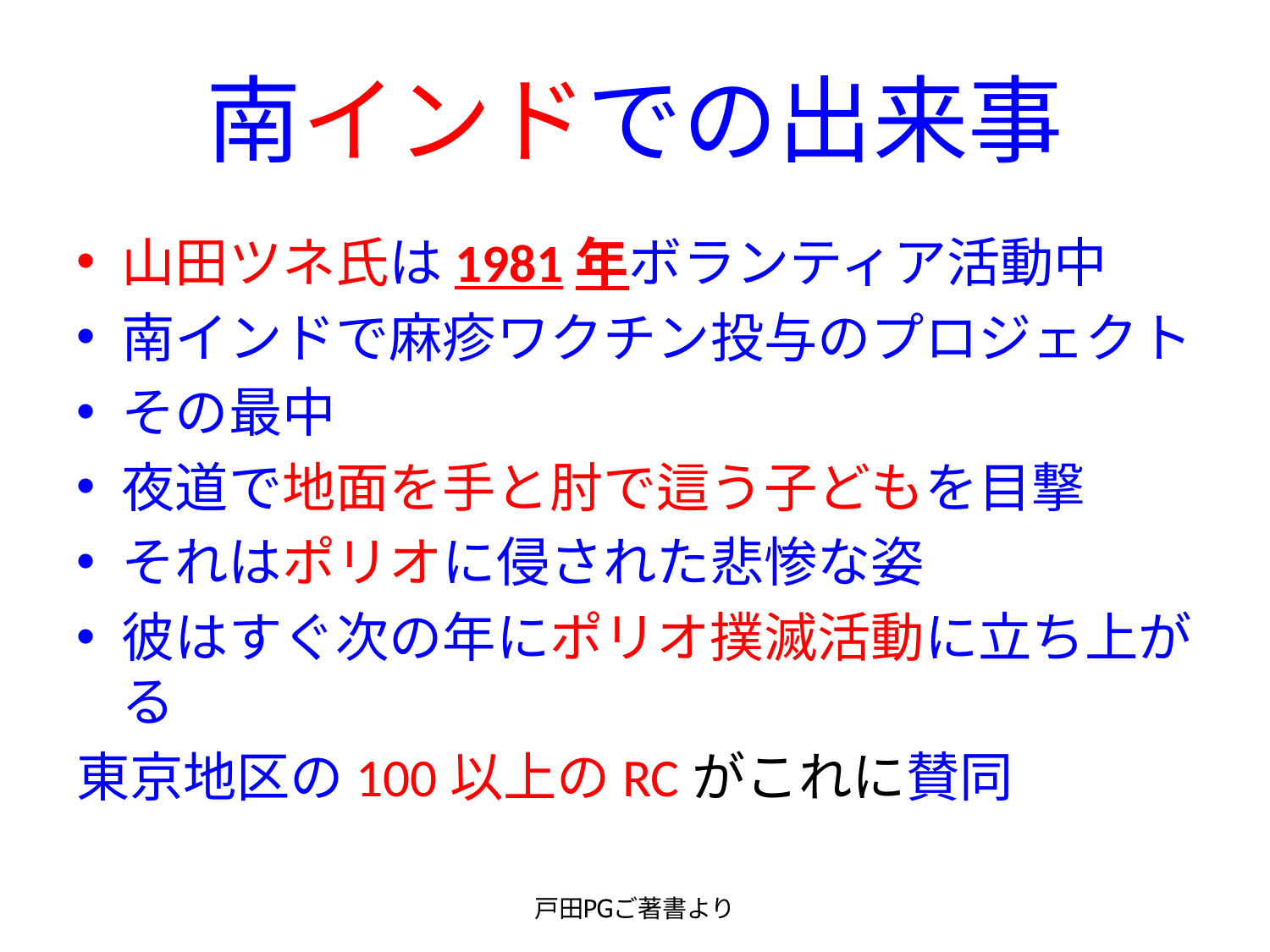

# 南インドでの出来事
山田ツネ氏は1981年ボランティア活動中
南インドで麻疹ワクチン投与のプロジェクト
その最中
夜道で地面を手と肘で這う子どもを目撃
それはポリオに侵された悲惨な姿
彼はすぐ次の年にポリオ撲滅活動に立ち上がる
東京地区の100以上のRCがこれに賛同
戸田PGご著書より